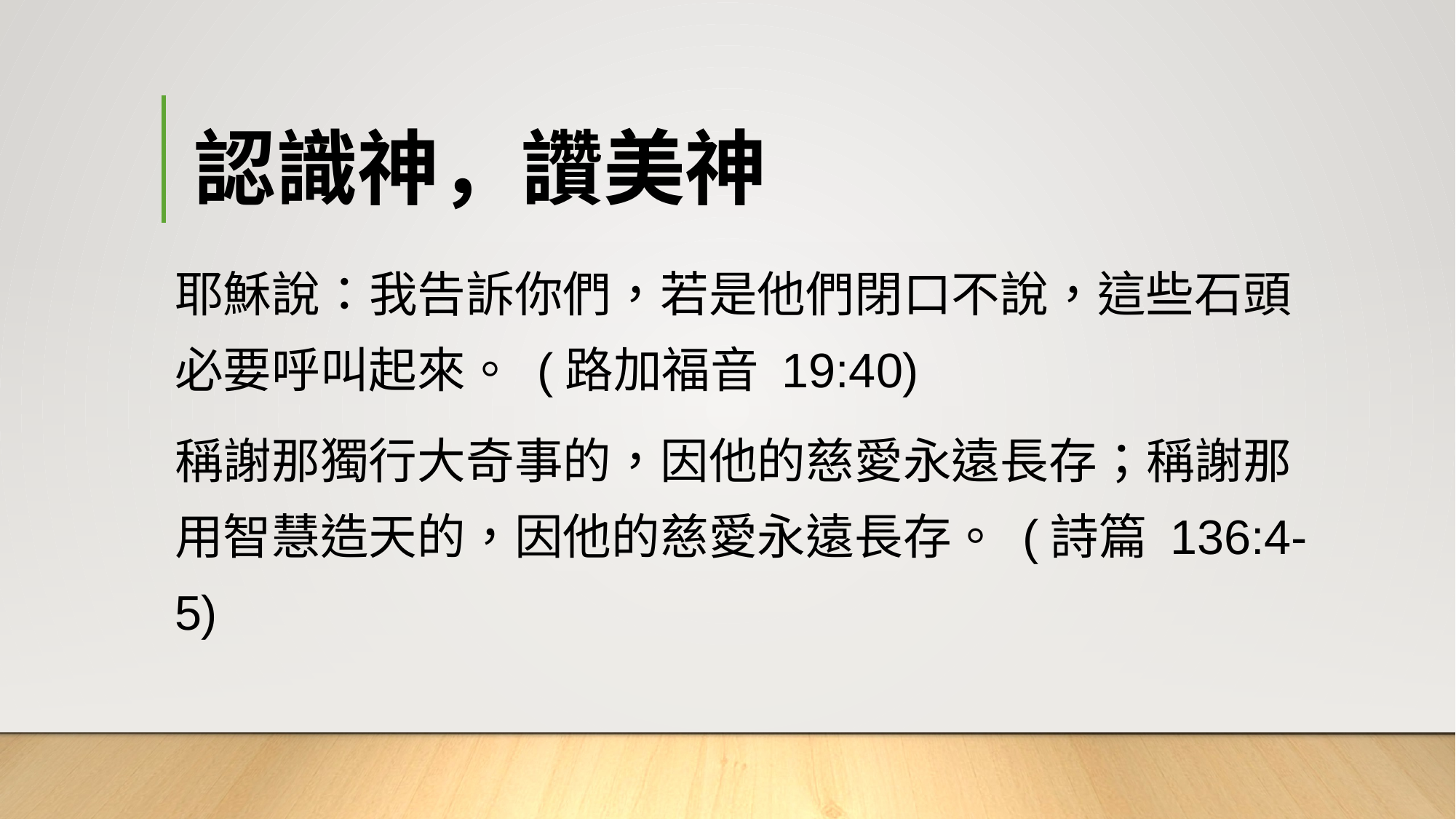

# 認識神，讚美神
耶穌說：我告訴你們，若是他們閉口不說，這些石頭必要呼叫起來。 (路加福音 19:40)
稱謝那獨行大奇事的，因他的慈愛永遠長存；稱謝那用智慧造天的，因他的慈愛永遠長存。 (詩篇 136:4-5)